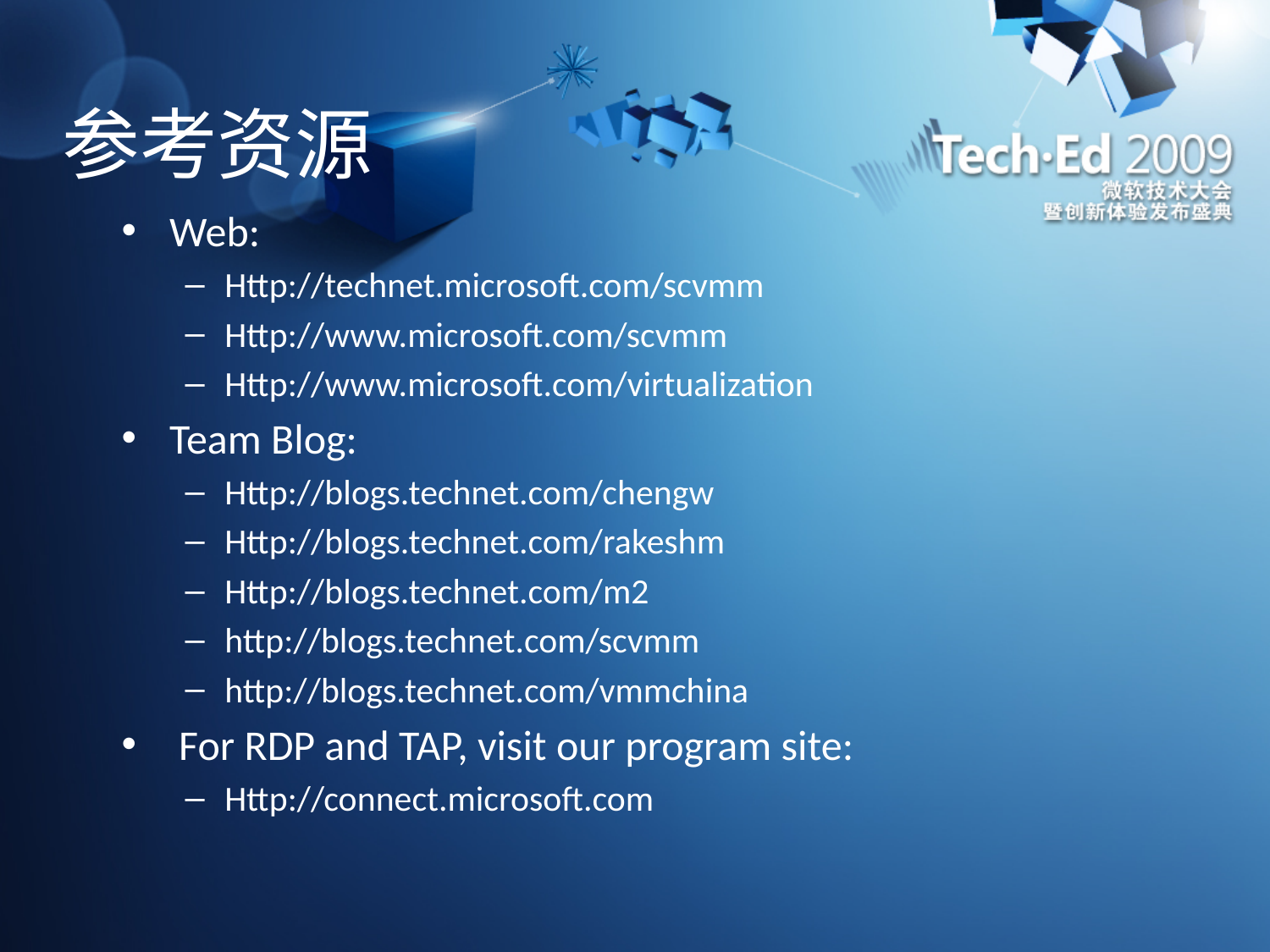

# 参考资源
Web:
Http://technet.microsoft.com/scvmm
Http://www.microsoft.com/scvmm
Http://www.microsoft.com/virtualization
Team Blog:
Http://blogs.technet.com/chengw
Http://blogs.technet.com/rakeshm
Http://blogs.technet.com/m2
http://blogs.technet.com/scvmm
http://blogs.technet.com/vmmchina
 For RDP and TAP, visit our program site:
Http://connect.microsoft.com